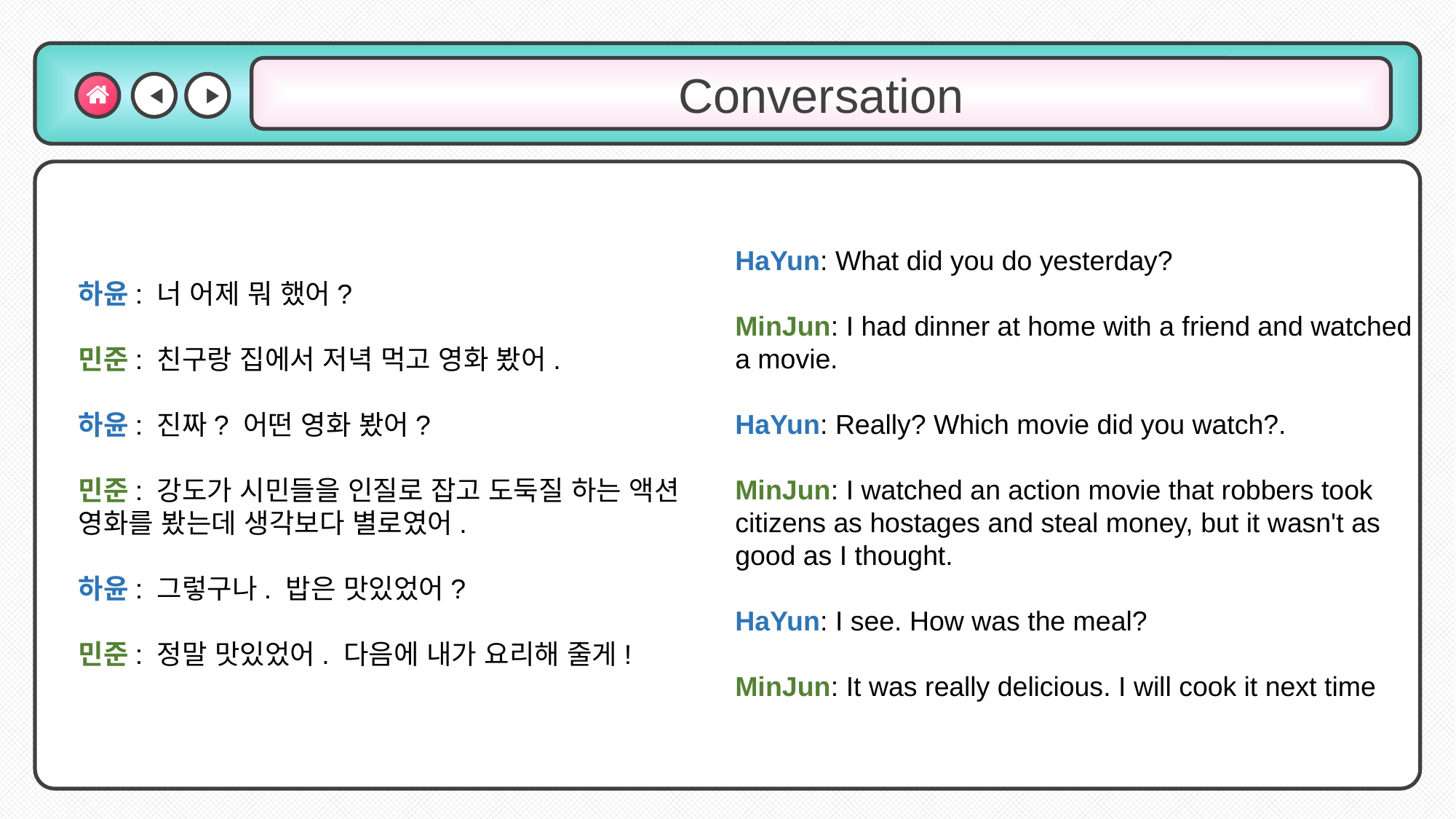

◀
▶

Conversation

HaYun: What did you do yesterday?

MinJun: I had dinner at home with a friend and watched a movie.

HaYun: Really? Which movie did you watch?.

MinJun: I watched an action movie that robbers took citizens as hostages and steal money, but it wasn't as good as I thought.

HaYun: I see. How was the meal?

MinJun: It was really delicious. I will cook it next time
하윤: 너 어제 뭐 했어?

민준: 친구랑 집에서 저녁 먹고 영화 봤어.

하윤: 진짜? 어떤 영화 봤어?

민준: 강도가 시민들을 인질로 잡고 도둑질 하는 액션
영화를 봤는데 생각보다 별로였어.

하윤: 그렇구나. 밥은 맛있었어?

민준: 정말 맛있었어. 다음에 내가 요리해 줄게!